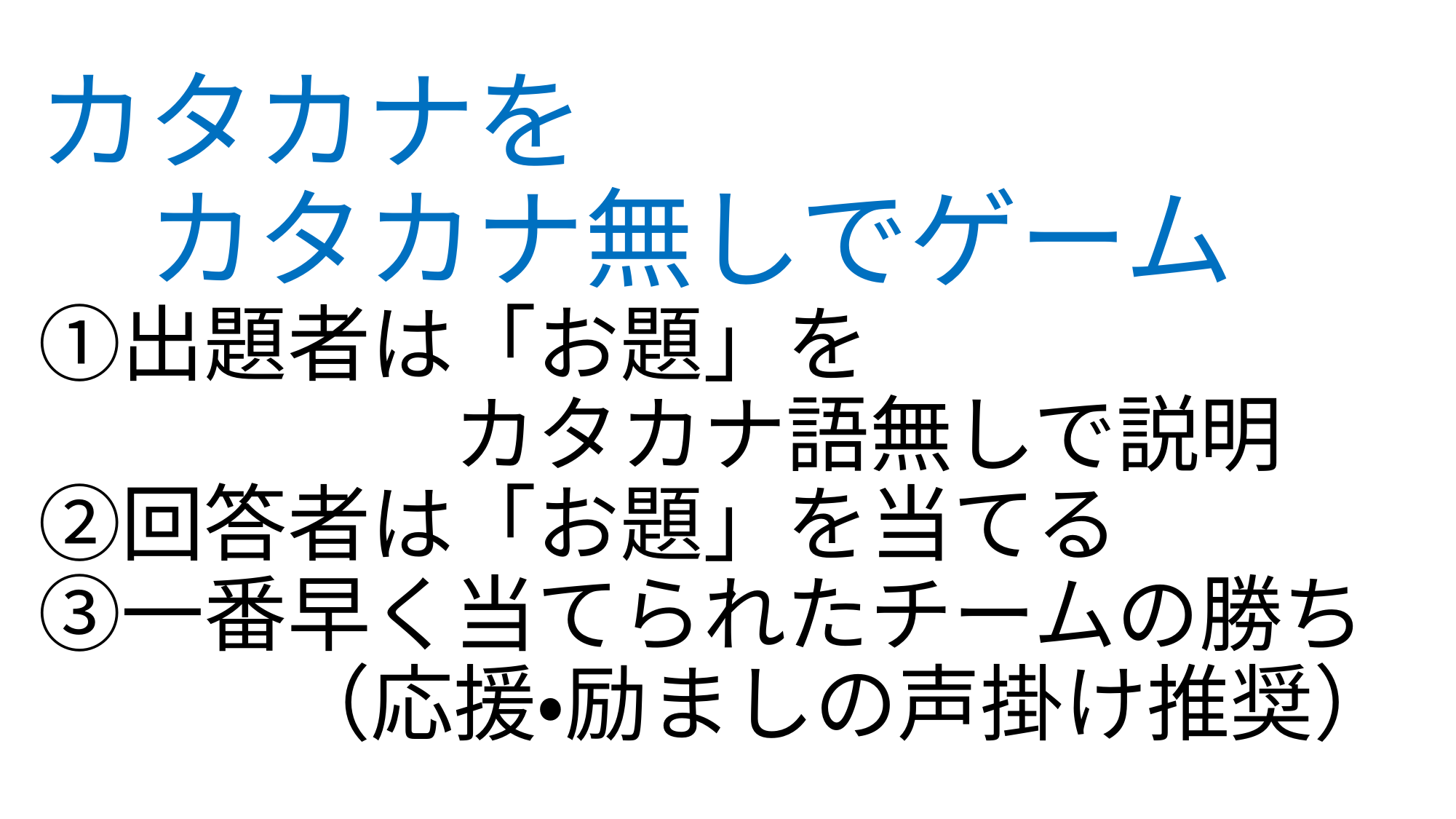

# カタカナを 　カタカナ無しでゲーム ①出題者は「お題」を 　　　　　カタカナ語無しで説明 ②回答者は「お題」を当てる ③一番早く当てられたチームの勝ち 　　　（応援・励ましの声掛け推奨）